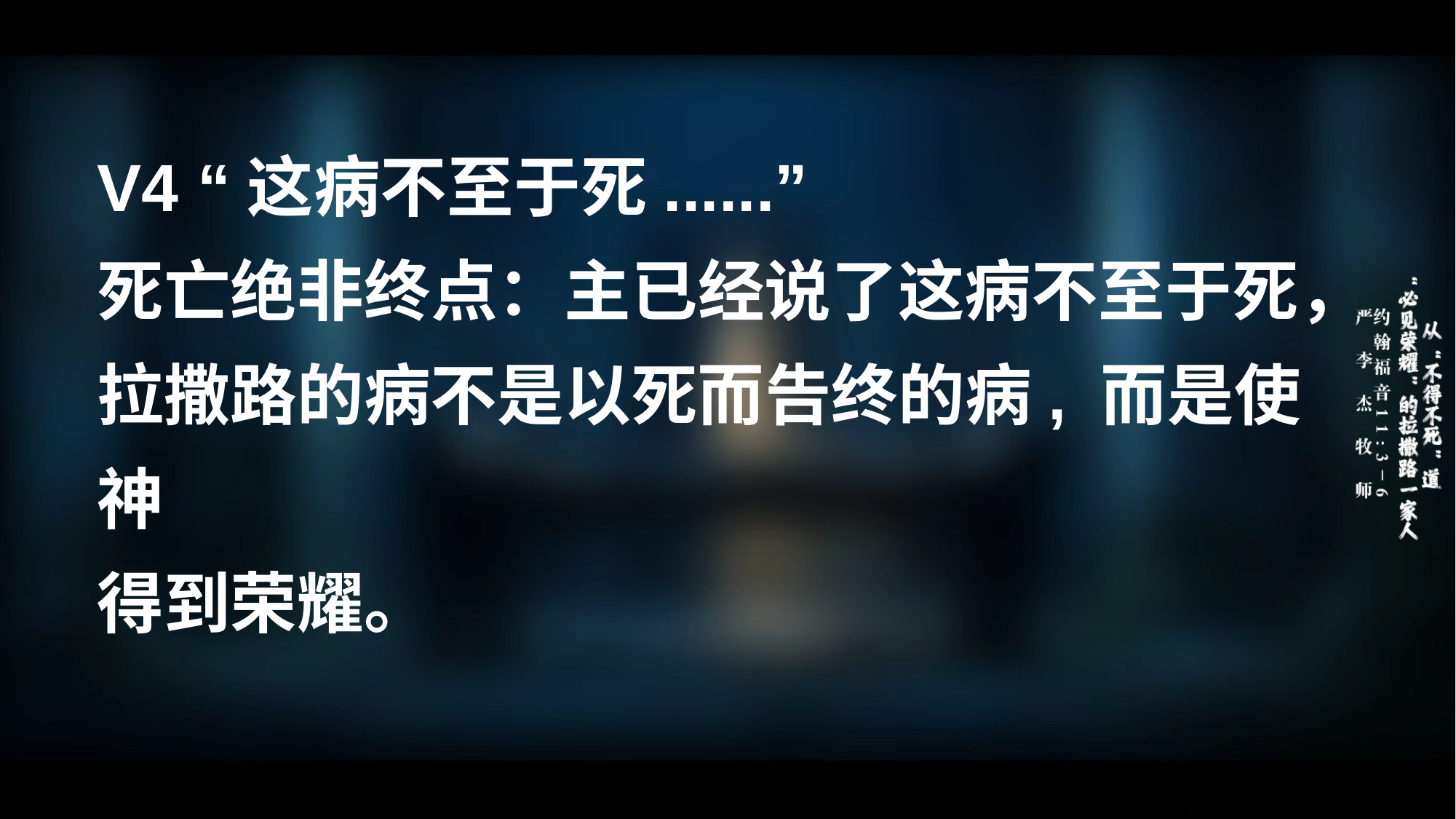

V4 “这病不至于死......”
死亡绝非终点：主已经说了这病不至于死，
拉撒路的病不是以死而告终的病, 而是使神
得到荣耀。